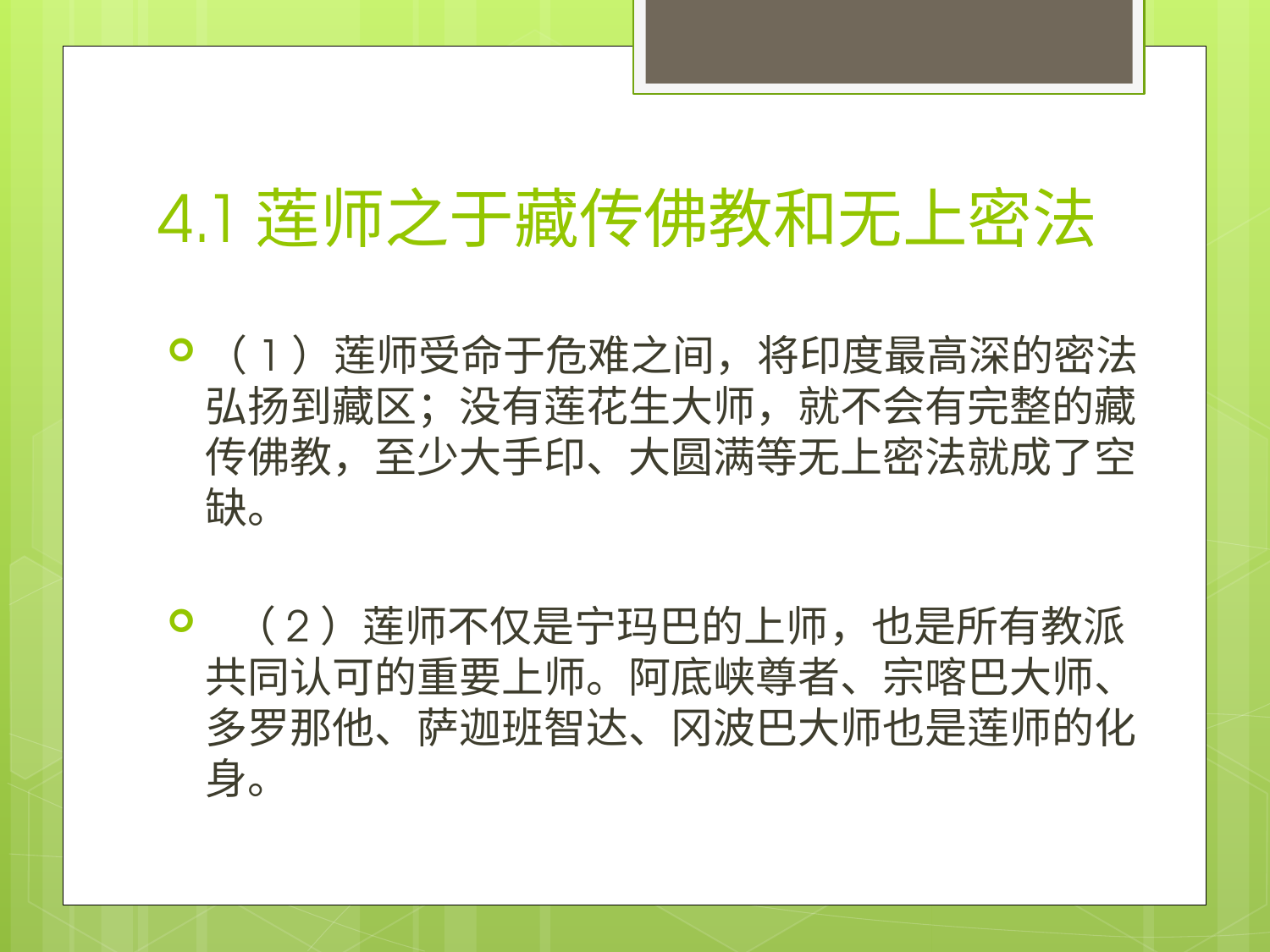

# 4.1莲师之于藏传佛教和无上密法
（1）莲师受命于危难之间，将印度最高深的密法弘扬到藏区；没有莲花生大师，就不会有完整的藏传佛教，至少大手印、大圆满等无上密法就成了空缺。

  （2）莲师不仅是宁玛巴的上师，也是所有教派共同认可的重要上师。阿底峡尊者、宗喀巴大师、多罗那他、萨迦班智达、冈波巴大师也是莲师的化身。